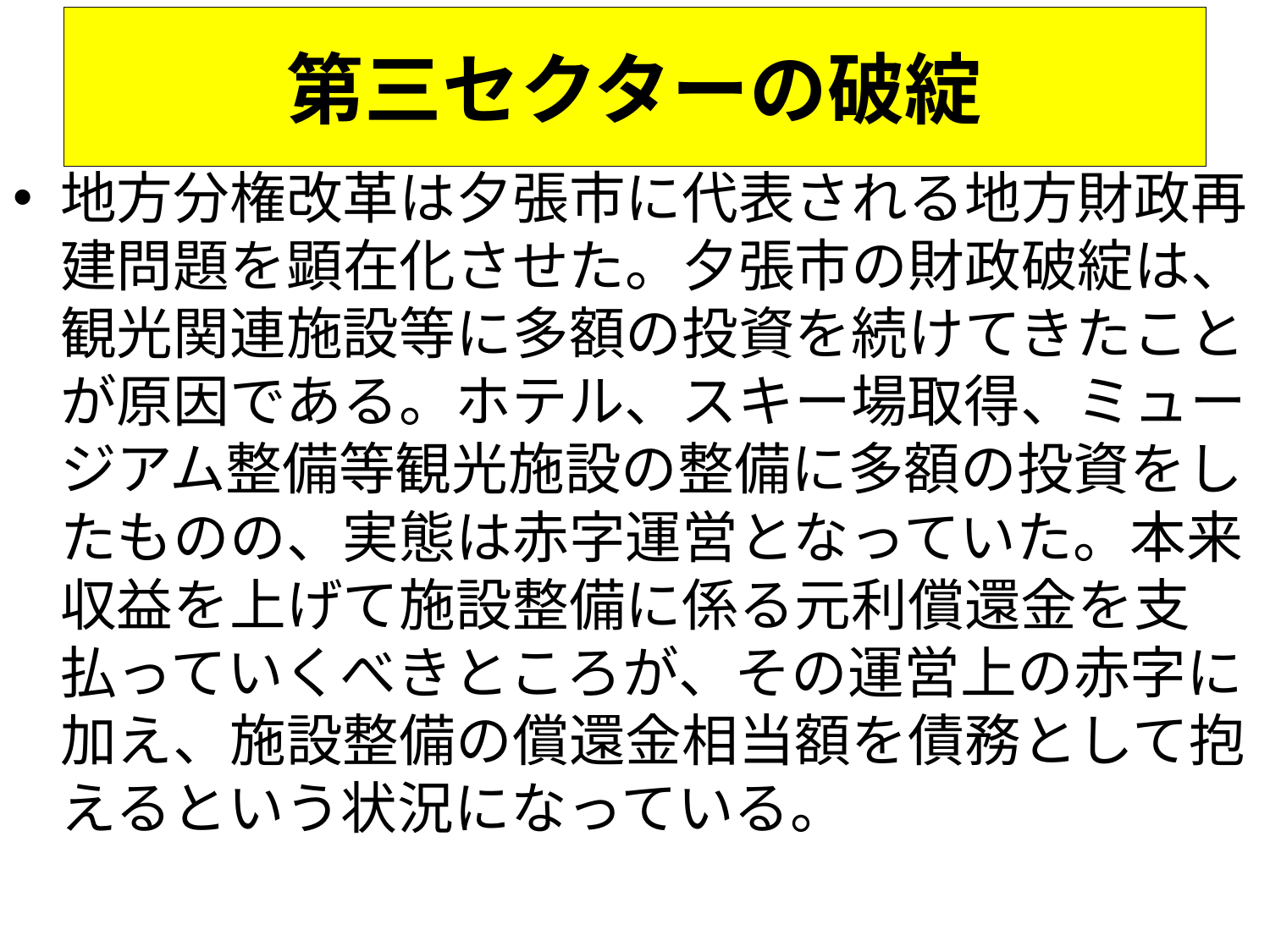

# 第三セクターの破綻
地方分権改革は夕張市に代表される地方財政再建問題を顕在化させた。夕張市の財政破綻は、観光関連施設等に多額の投資を続けてきたことが原因である。ホテル、スキー場取得、ミュージアム整備等観光施設の整備に多額の投資をしたものの、実態は赤字運営となっていた。本来収益を上げて施設整備に係る元利償還金を支払っていくべきところが、その運営上の赤字に加え、施設整備の償還金相当額を債務として抱えるという状況になっている。